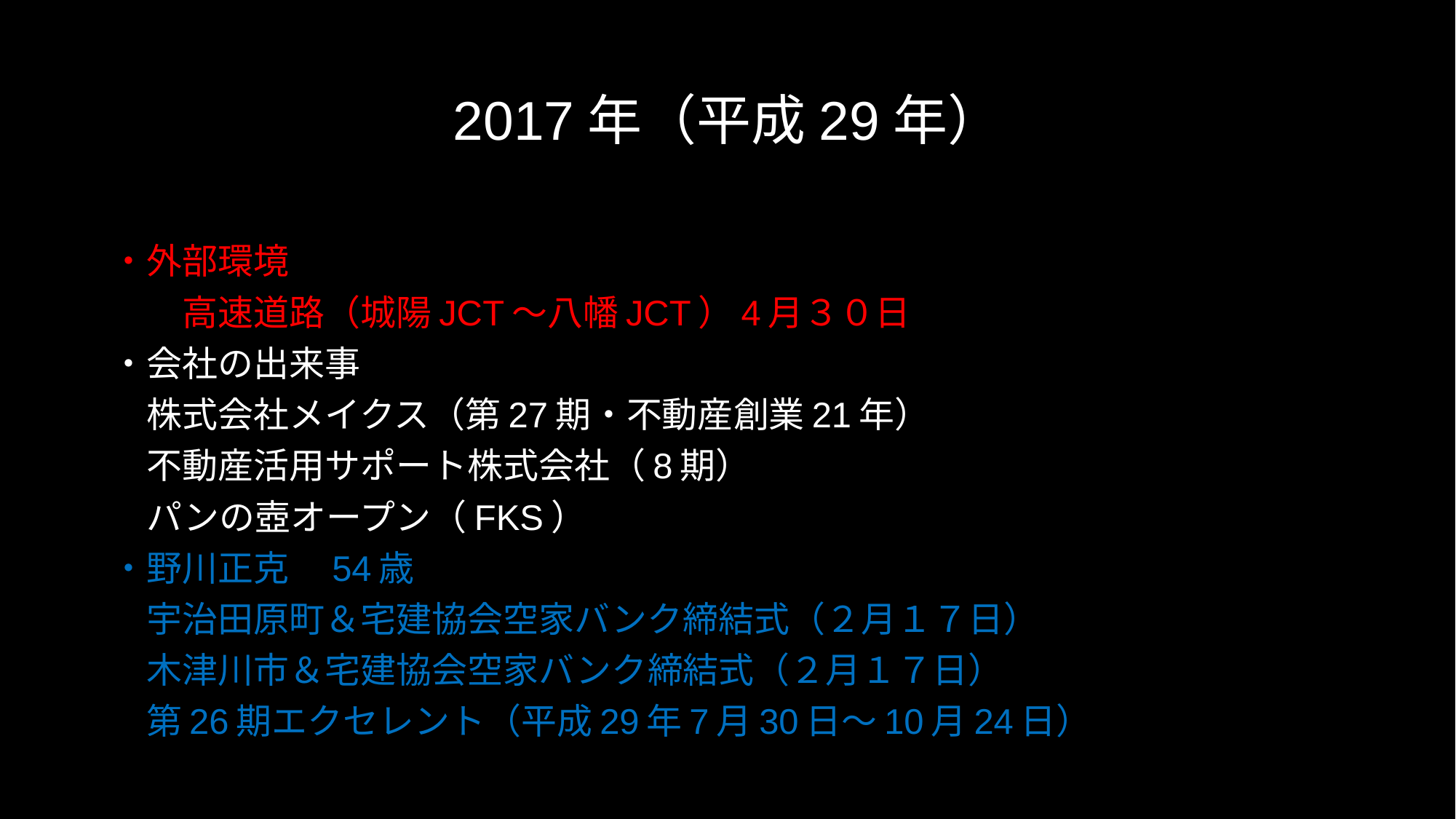

# 2017年（平成29年）

・外部環境
　　高速道路（城陽JCT～八幡JCT）4月３０日
・会社の出来事
　株式会社メイクス（第27期・不動産創業21年）
　不動産活用サポート株式会社（8期）
　パンの壺オープン（FKS）貸主＝戸ノ内80）8月２０日
・野川正克　54歳
　宇治田原町＆宅建協会空家バンク締結式（２月１７日）
　木津川市＆宅建協会空家バンク締結式（２月１７日）
　第26期エクセレント（平成29年7月30日～10月24日）